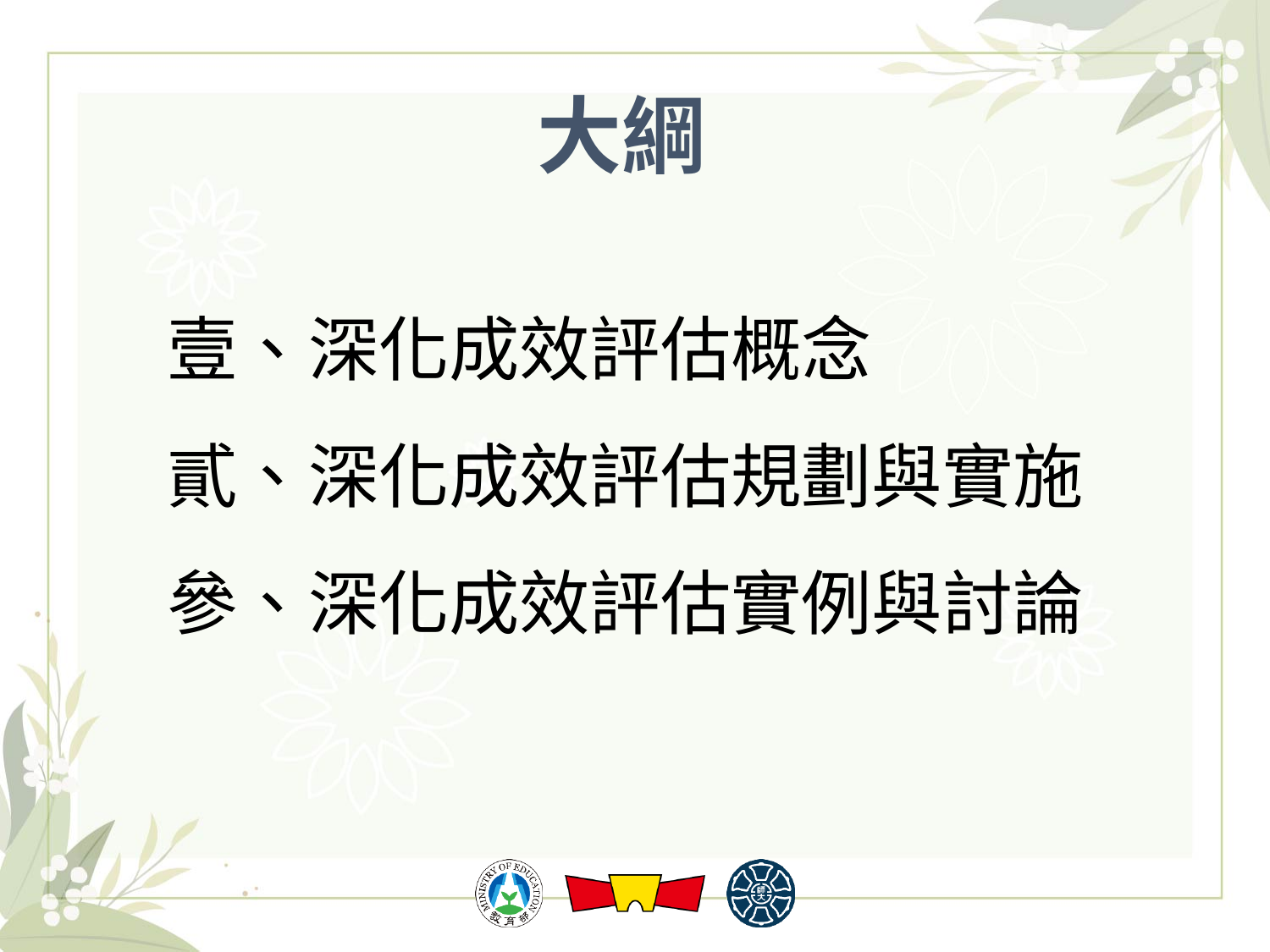

大綱
壹、深化成效評估概念
貳、深化成效評估規劃與實施
參、深化成效評估實例與討論